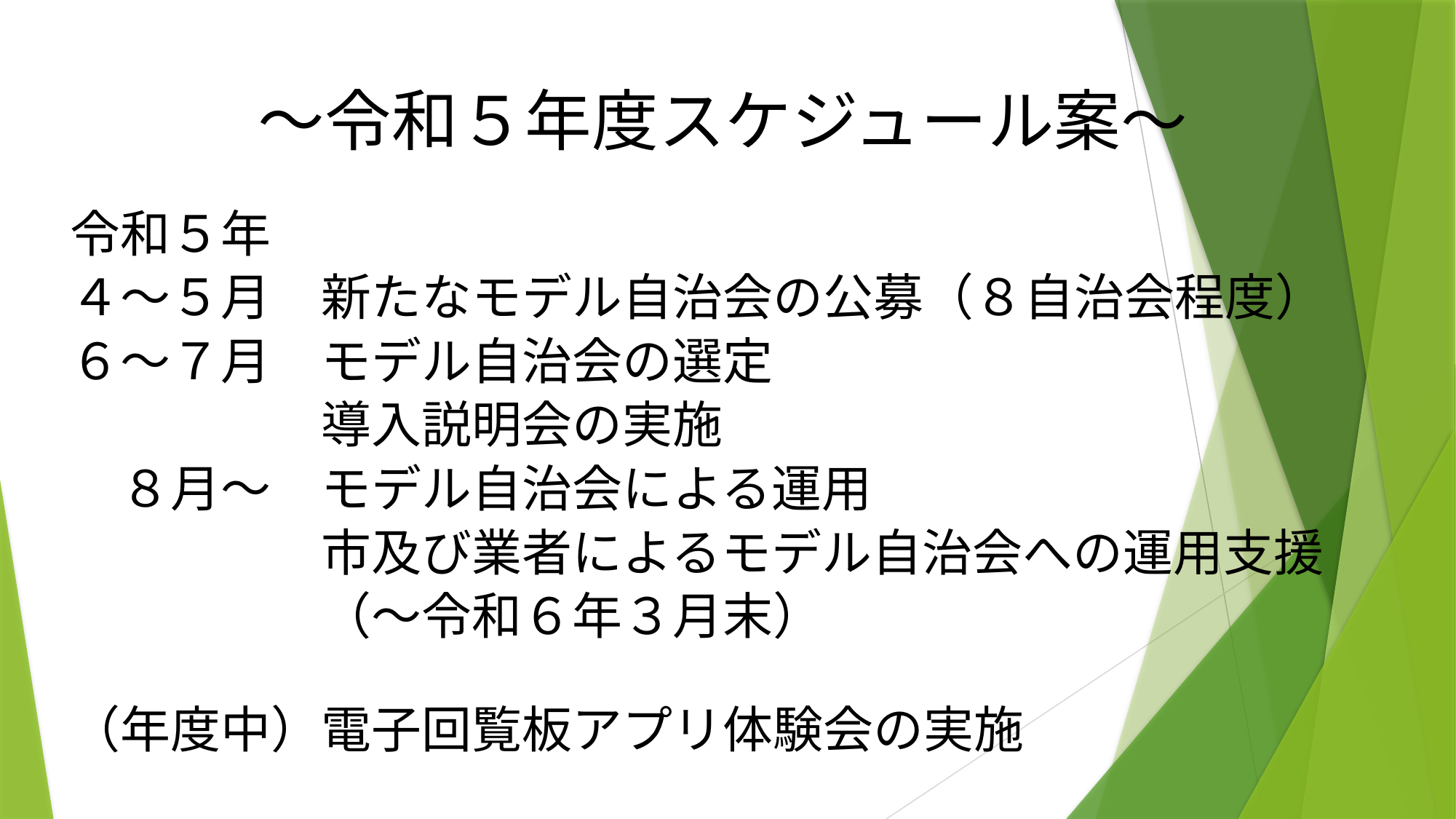

# ～令和５年度スケジュール案～
令和５年
４～５月　新たなモデル自治会の公募（８自治会程度）
６～７月　モデル自治会の選定
　　　　　導入説明会の実施
　８月～　モデル自治会による運用
　　　　　市及び業者によるモデル自治会への運用支援
　　　　　（～令和６年３月末）

（年度中）電子回覧板アプリ体験会の実施